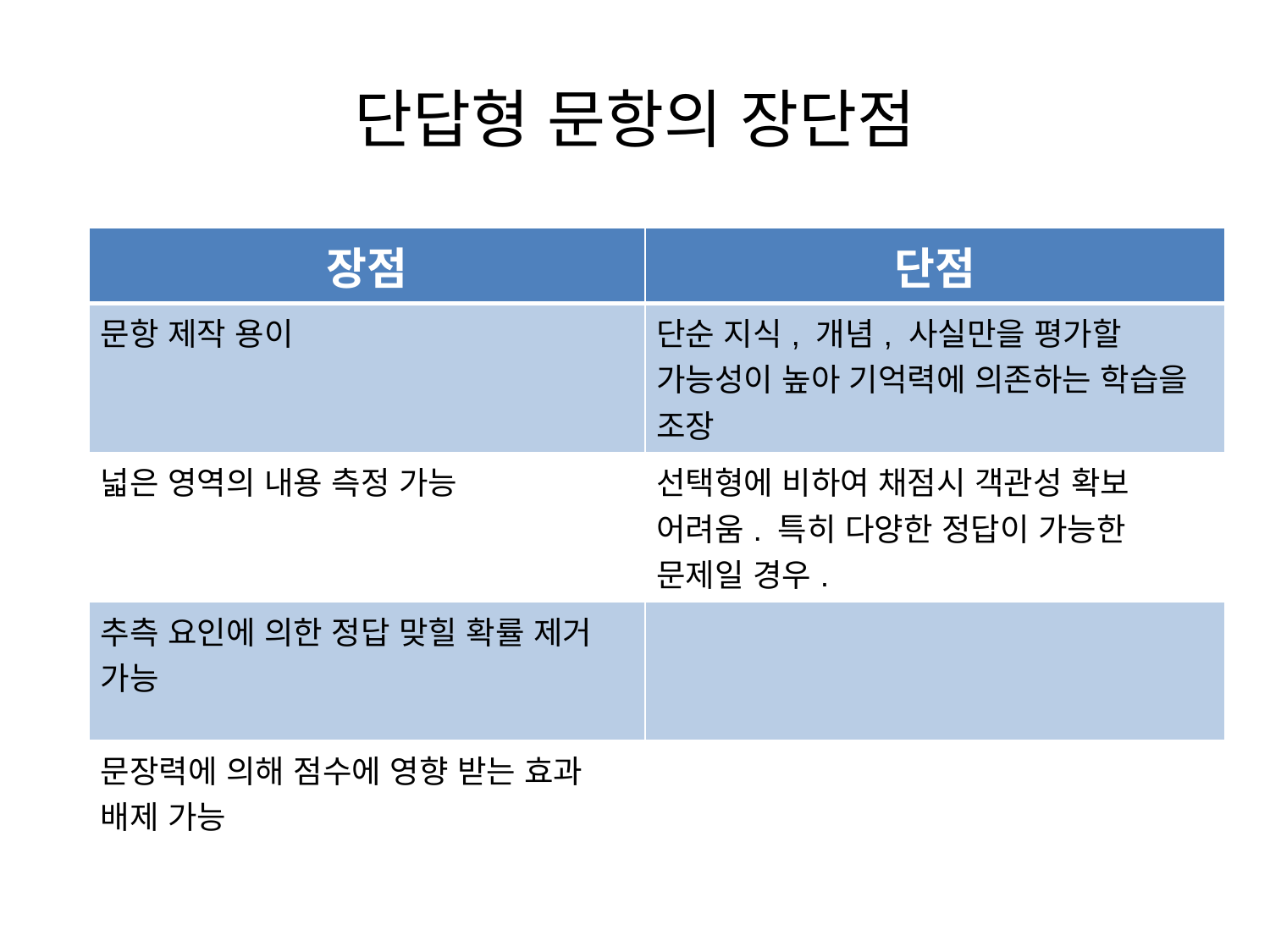

# 단답형 문항의 장단점

| 장점 | 단점 |
| --- | --- |
| 문항 제작 용이 | 단순 지식, 개념, 사실만을 평가할 가능성이 높아 기억력에 의존하는 학습을 조장 |
| 넓은 영역의 내용 측정 가능 | 선택형에 비하여 채점시 객관성 확보 어려움. 특히 다양한 정답이 가능한 문제일 경우. |
| 추측 요인에 의한 정답 맞힐 확률 제거 가능 |  |
| 문장력에 의해 점수에 영향 받는 효과 배제 가능 |  |